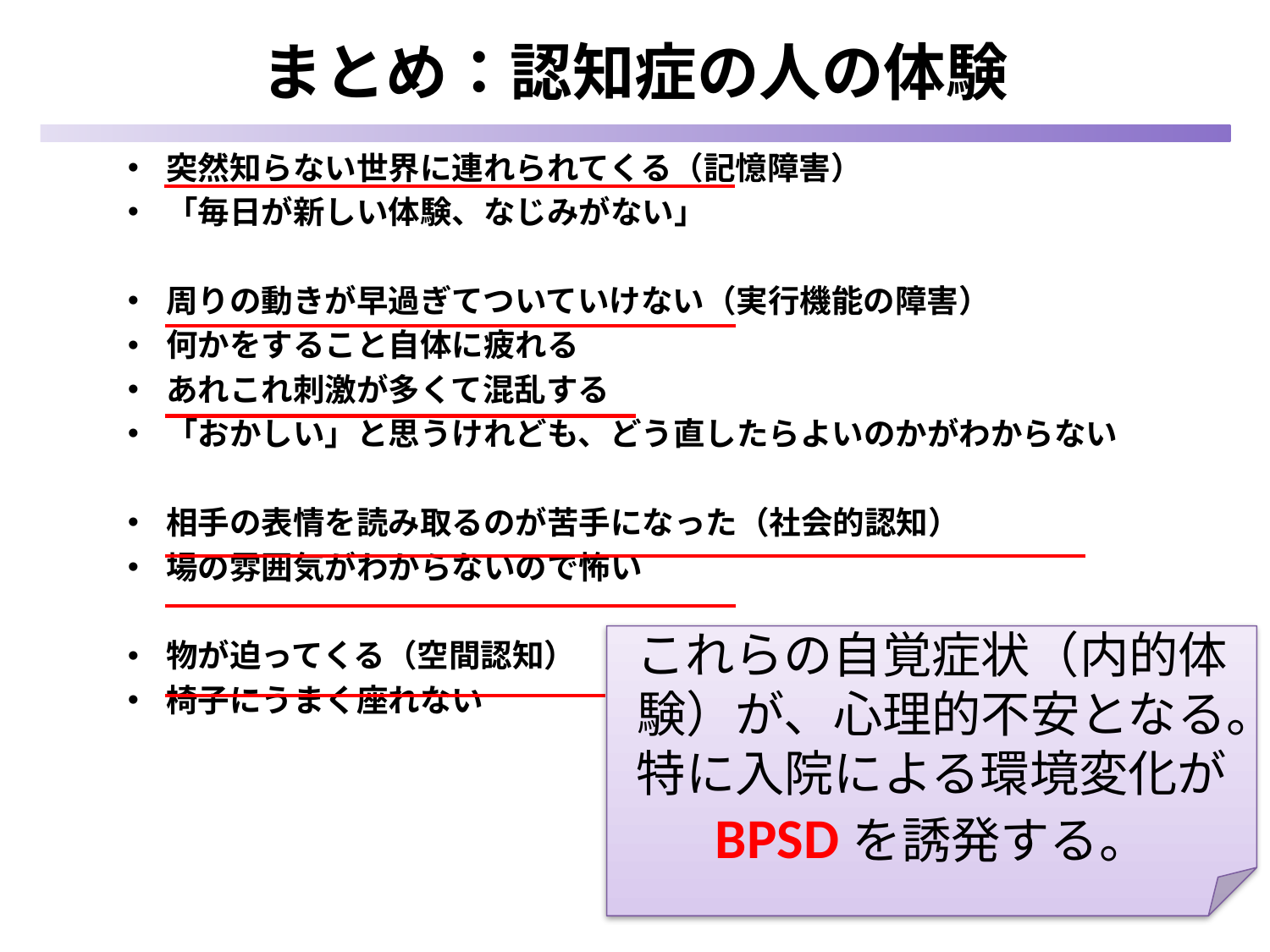

# まとめ：認知症の人の体験

突然知らない世界に連れられてくる（記憶障害）
「毎日が新しい体験、なじみがない」

周りの動きが早過ぎてついていけない（実行機能の障害）
何かをすること自体に疲れる
あれこれ刺激が多くて混乱する
「おかしい」と思うけれども、どう直したらよいのかがわからない

相手の表情を読み取るのが苦手になった（社会的認知）
場の雰囲気がわからないので怖い

物が迫ってくる（空間認知）
椅子にうまく座れない

これらの自覚症状（内的体験）が、心理的不安となる。特に入院による環境変化が
BPSDを誘発する。